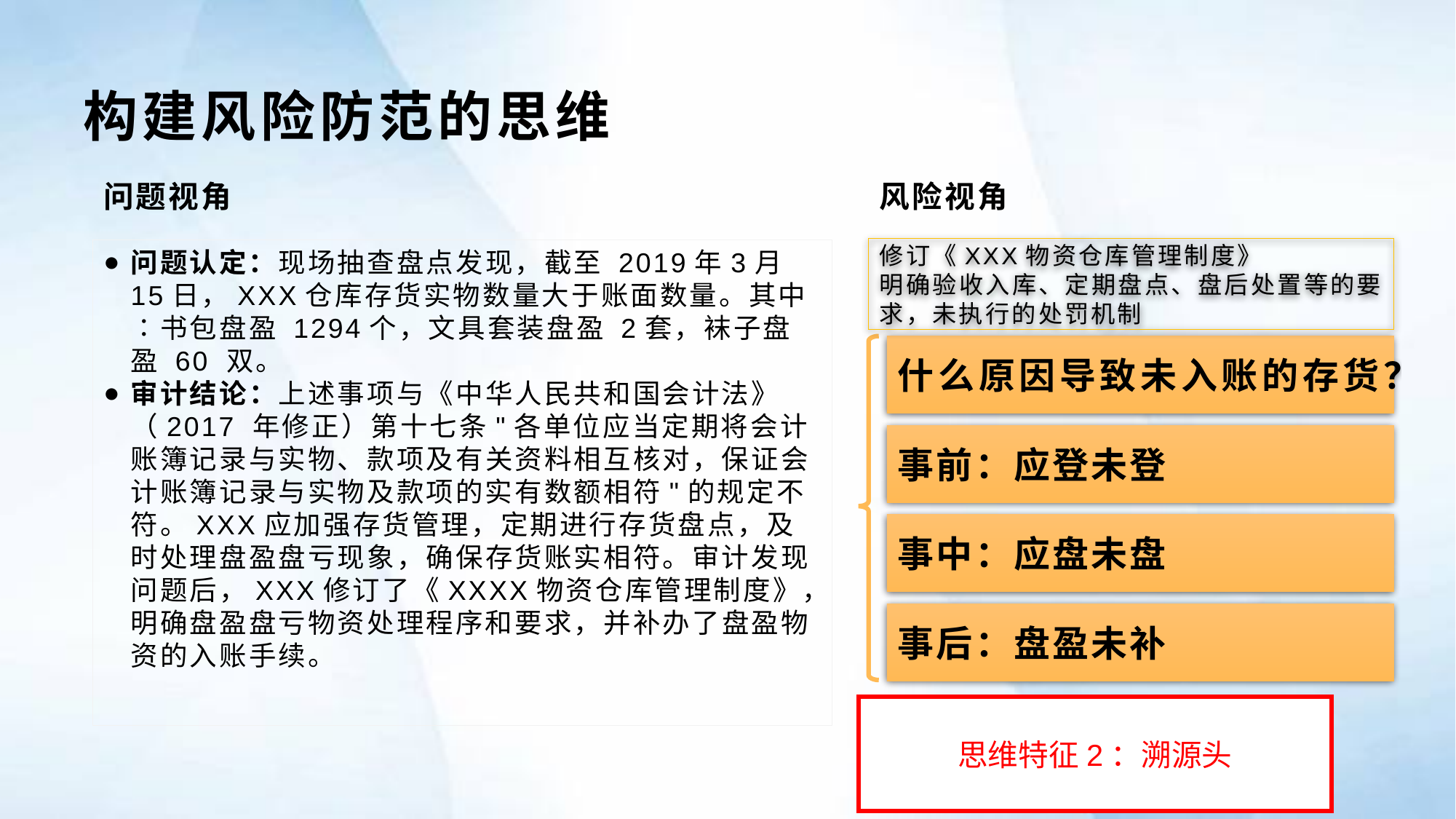

# 构建风险防范的思维
风险视角
问题视角
修订《XXX物资仓库管理制度》
明确验收入库、定期盘点、盘后处置等的要求，未执行的处罚机制
问题认定：现场抽查盘点发现，截至 2019年3月15日，XXX仓库存货实物数量大于账面数量。其中∶书包盘盈 1294个，文具套装盘盈 2套，袜子盘盈 60 双。
审计结论：上述事项与《中华人民共和国会计法》（2017 年修正）第十七条"各单位应当定期将会计账簿记录与实物、款项及有关资料相互核对，保证会计账簿记录与实物及款项的实有数额相符"的规定不符。XXX应加强存货管理，定期进行存货盘点，及时处理盘盈盘亏现象，确保存货账实相符。审计发现问题后，XXX修订了《XXXX物资仓库管理制度》，明确盘盈盘亏物资处理程序和要求，并补办了盘盈物资的入账手续。

什么原因导致未入账的存货？
事前：应登未登
事中：应盘未盘
事后：盘盈未补
思维特征2：溯源头
15